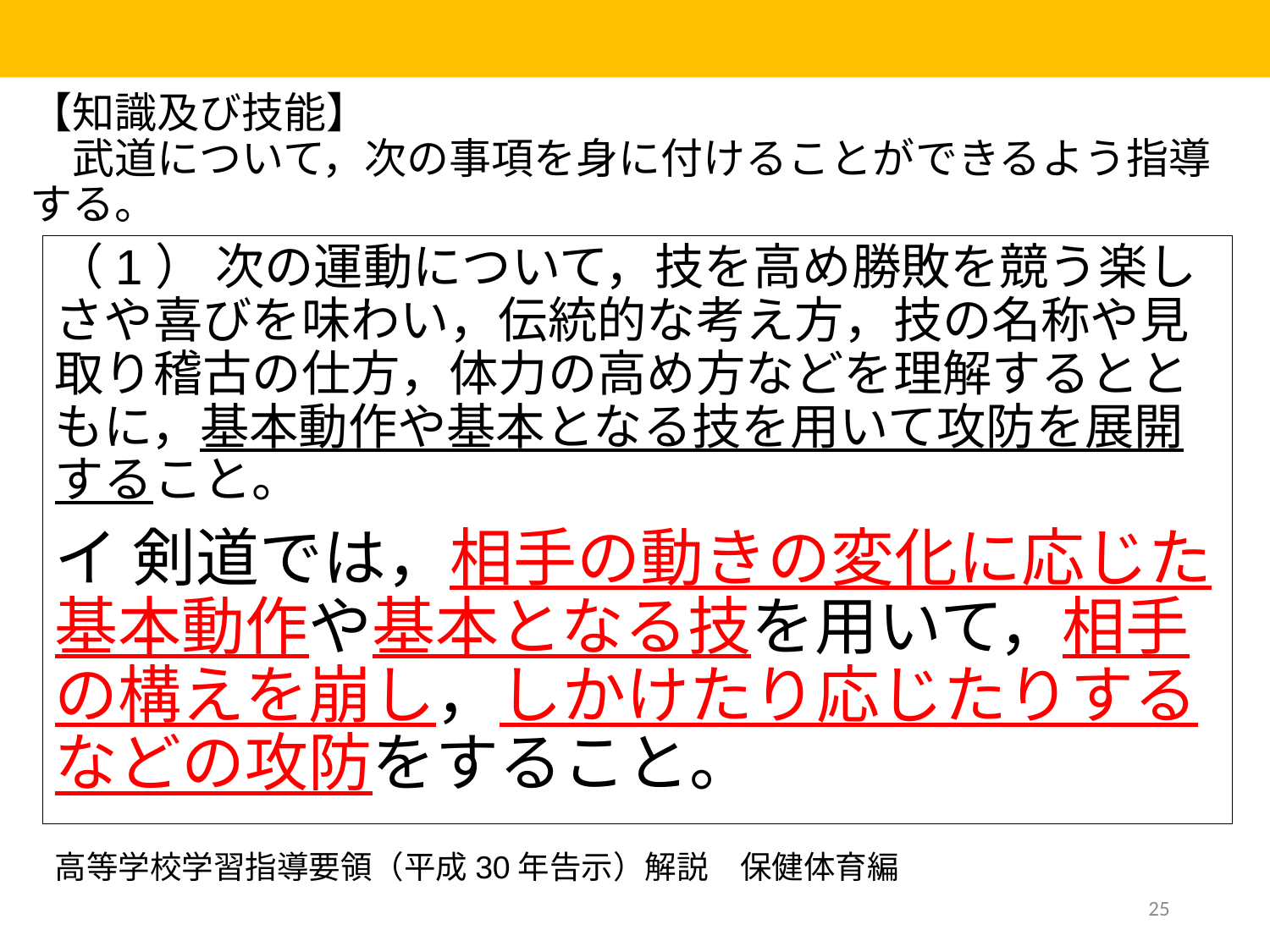

【知識及び技能】
　武道について，次の事項を身に付けることができるよう指導する。

（1） 次の運動について，技を高め勝敗を競う楽しさや喜びを味わい，伝統的な考え方，技の名称や見取り稽古の仕方，体力の高め方などを理解するとともに，基本動作や基本となる技を用いて攻防を展開すること。
イ 剣道では，相手の動きの変化に応じた基本動作や基本となる技を用いて，相手の構えを崩し，しかけたり応じたりするなどの攻防をすること。
高等学校学習指導要領（平成30年告示）解説　保健体育編
25